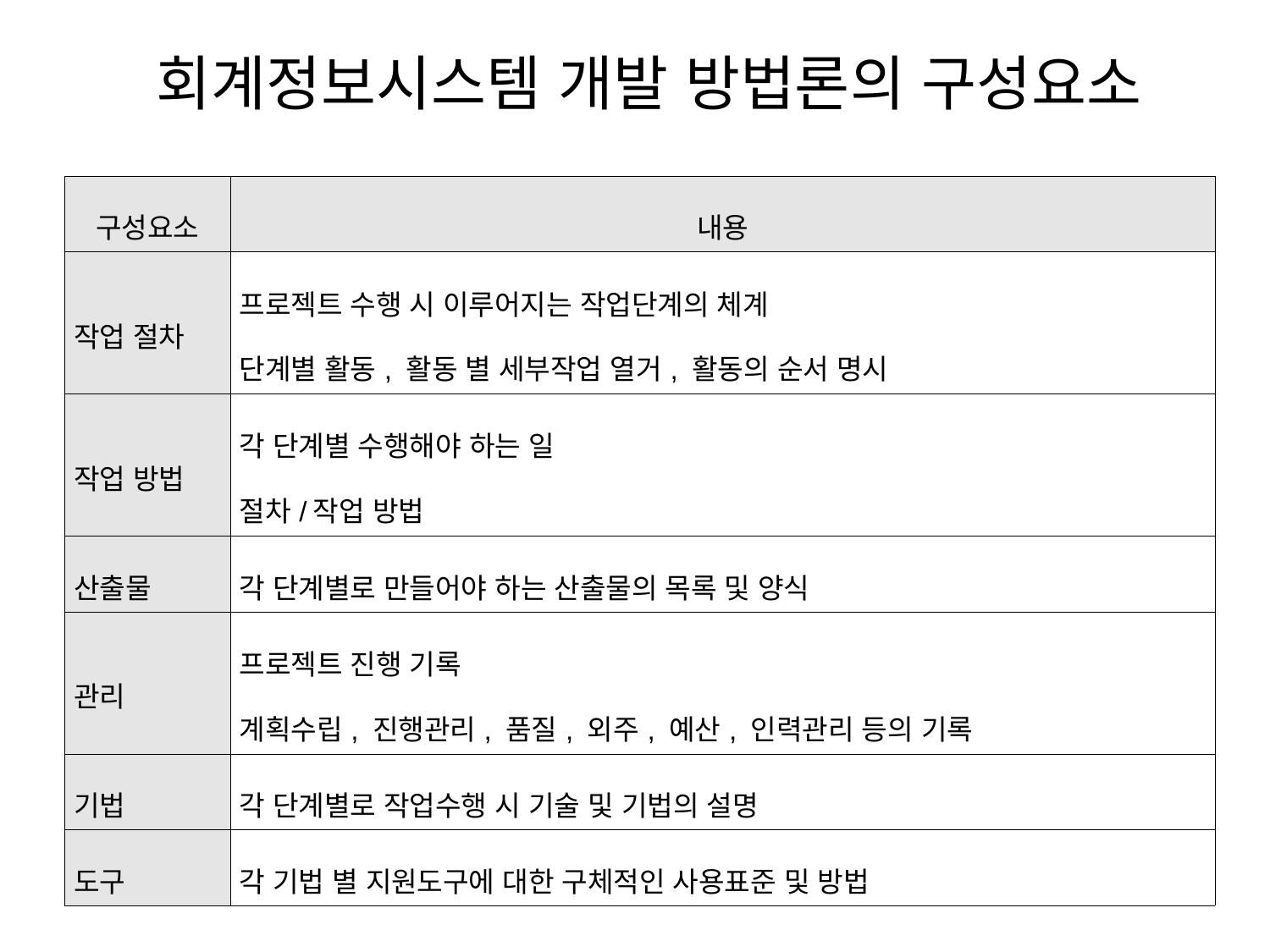

# 회계정보시스템 개발 방법론의 구성요소
| 구성요소 | 내용 |
| --- | --- |
| 작업 절차 | 프로젝트 수행 시 이루어지는 작업단계의 체계 단계별 활동, 활동 별 세부작업 열거, 활동의 순서 명시 |
| 작업 방법 | 각 단계별 수행해야 하는 일 절차/작업 방법 |
| 산출물 | 각 단계별로 만들어야 하는 산출물의 목록 및 양식 |
| 관리 | 프로젝트 진행 기록 계획수립, 진행관리, 품질, 외주, 예산, 인력관리 등의 기록 |
| 기법 | 각 단계별로 작업수행 시 기술 및 기법의 설명 |
| 도구 | 각 기법 별 지원도구에 대한 구체적인 사용표준 및 방법 |